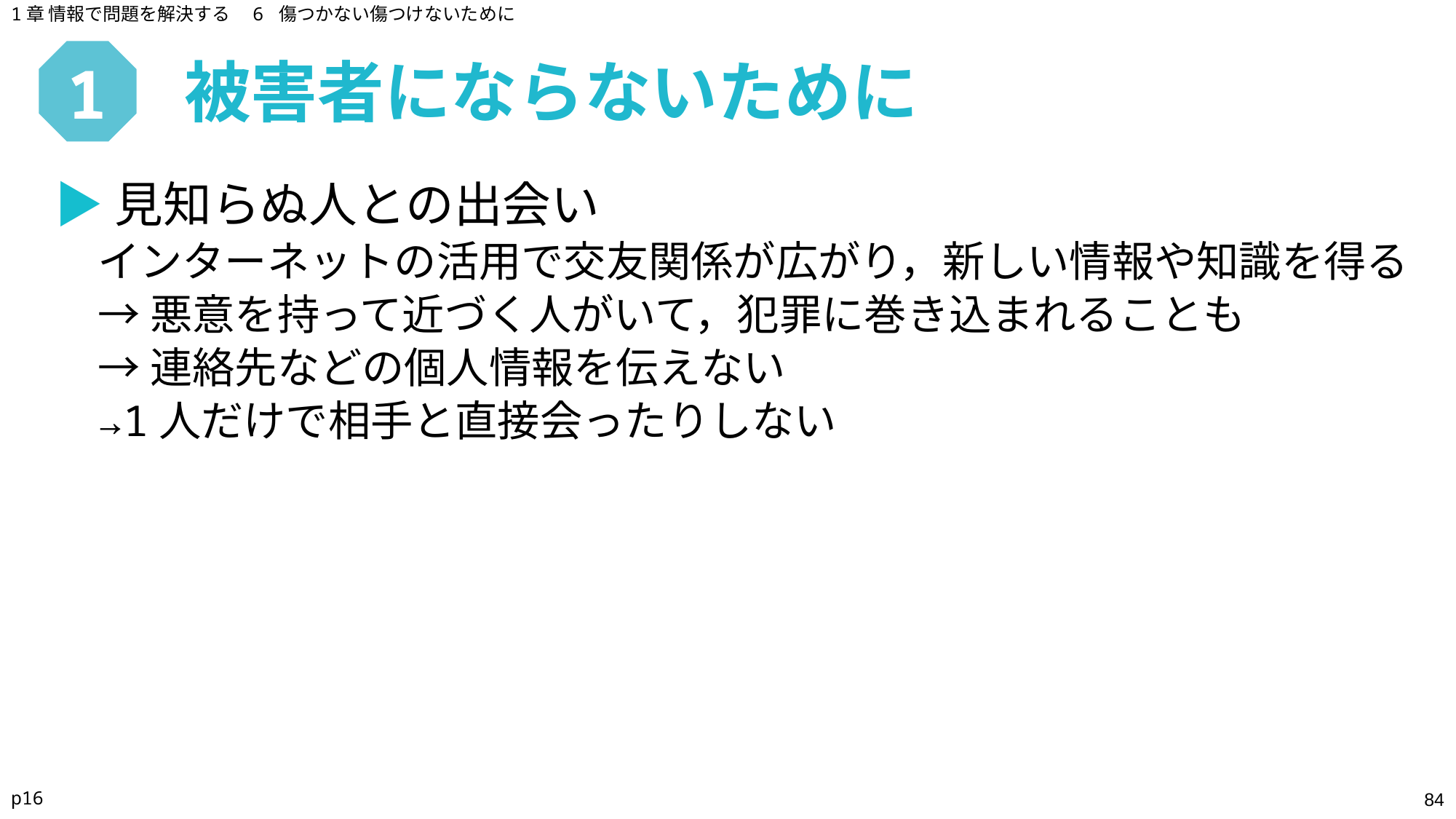

1章 情報で問題を解決する　6 傷つかない傷つけないために

被害者にならないために
# 1
▶見知らぬ人との出会い
インターネットの活用で交友関係が広がり，新しい情報や知識を得る
→悪意を持って近づく人がいて，犯罪に巻き込まれることも
→連絡先などの個人情報を伝えない
→1人だけで相手と直接会ったりしない

p16
84